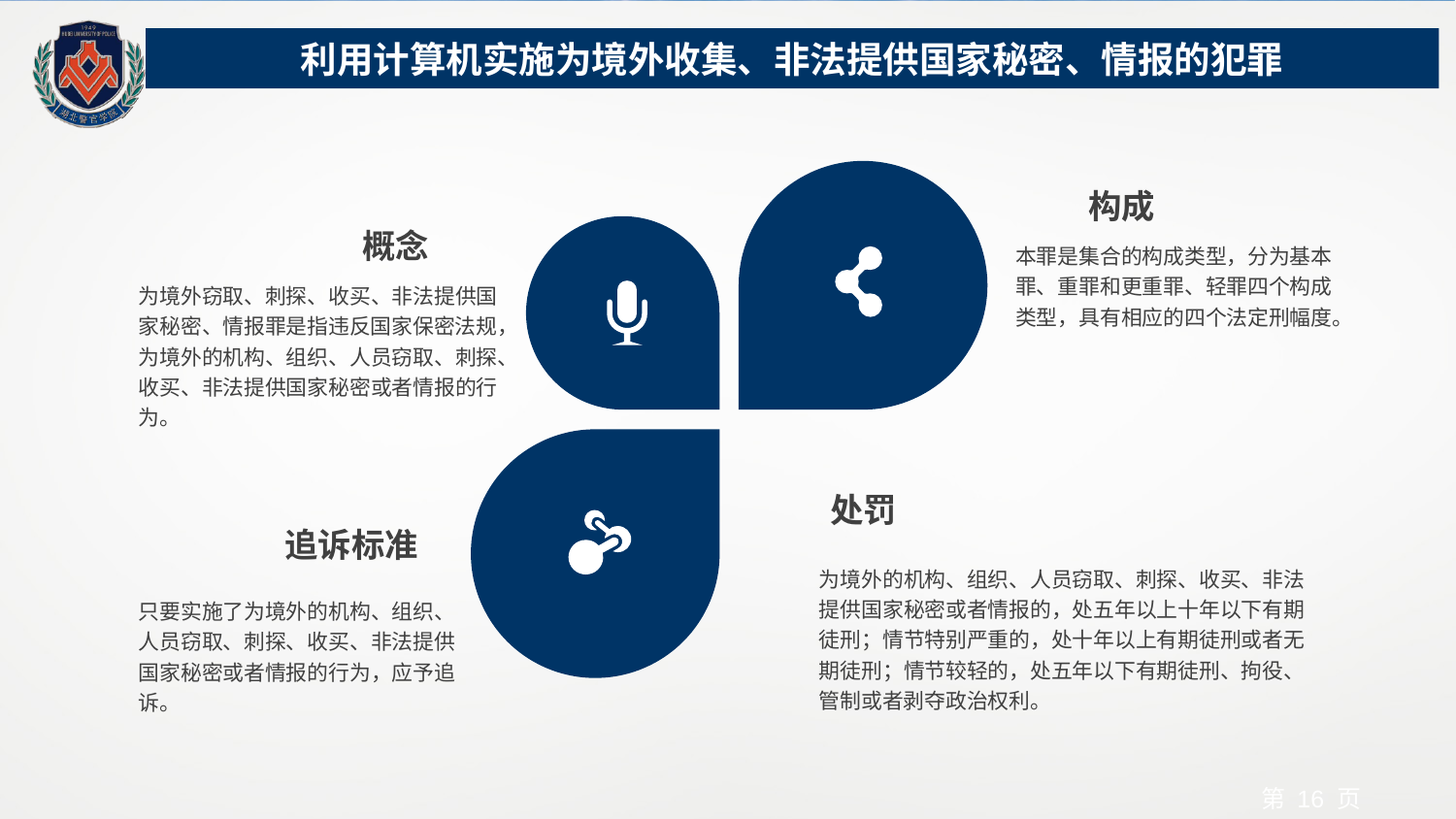

利用计算机实施为境外收集、非法提供国家秘密、情报的犯罪

构成

概念
本罪是集合的构成类型，分为基本罪、重罪和更重罪、轻罪四个构成类型，具有相应的四个法定刑幅度。
为境外窃取、刺探、收买、非法提供国家秘密、情报罪是指违反国家保密法规，为境外的机构、组织、人员窃取、刺探、收买、非法提供国家秘密或者情报的行为。

处罚
追诉标准
为境外的机构、组织、人员窃取、刺探、收买、非法提供国家秘密或者情报的，处五年以上十年以下有期徒刑；情节特别严重的，处十年以上有期徒刑或者无期徒刑；情节较轻的，处五年以下有期徒刑、拘役、管制或者剥夺政治权利。
只要实施了为境外的机构、组织、人员窃取、刺探、收买、非法提供国家秘密或者情报的行为，应予追诉。